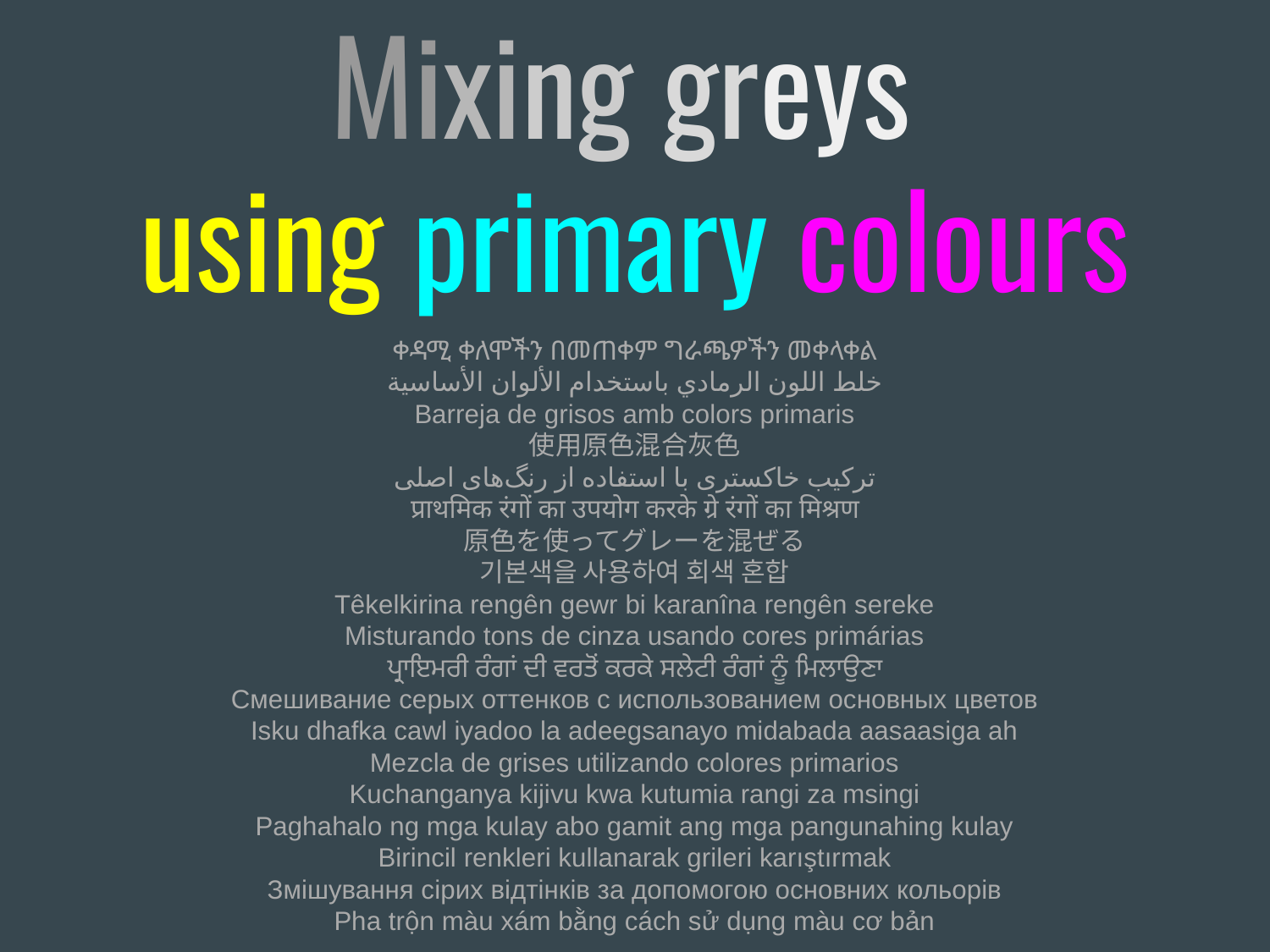

Mixing greys
using primary colours
ቀዳሚ ቀለሞችን በመጠቀም ግራጫዎችን መቀላቀል
خلط اللون الرمادي باستخدام الألوان الأساسية
Barreja de grisos amb colors primaris
使用原色混合灰色
ترکیب خاکستری با استفاده از رنگ‌های اصلی
प्राथमिक रंगों का उपयोग करके ग्रे रंगों का मिश्रण
原色を使ってグレーを混ぜる
기본색을 사용하여 회색 혼합
Têkelkirina rengên gewr bi karanîna rengên sereke
Misturando tons de cinza usando cores primárias
ਪ੍ਰਾਇਮਰੀ ਰੰਗਾਂ ਦੀ ਵਰਤੋਂ ਕਰਕੇ ਸਲੇਟੀ ਰੰਗਾਂ ਨੂੰ ਮਿਲਾਉਣਾ
Смешивание серых оттенков с использованием основных цветов
Isku dhafka cawl iyadoo la adeegsanayo midabada aasaasiga ah
Mezcla de grises utilizando colores primarios
Kuchanganya kijivu kwa kutumia rangi za msingi
Paghahalo ng mga kulay abo gamit ang mga pangunahing kulay
Birincil renkleri kullanarak grileri karıştırmak
Змішування сірих відтінків за допомогою основних кольорів
Pha trộn màu xám bằng cách sử dụng màu cơ bản